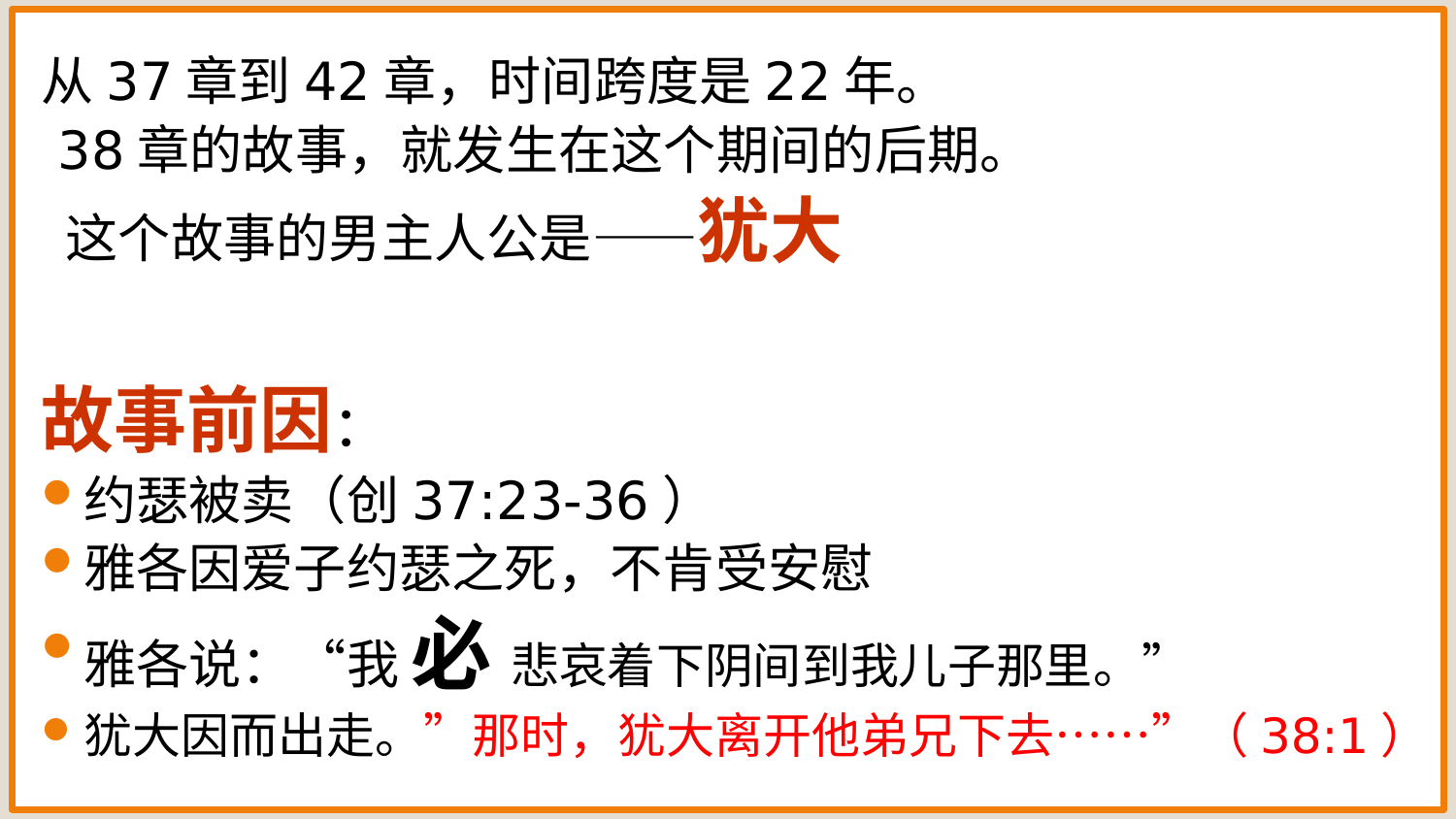

从37章到42章，时间跨度是22年。
 38章的故事，就发生在这个期间的后期。
 这个故事的男主人公是——犹大

故事前因：
约瑟被卖（创37:23-36）
雅各因爱子约瑟之死，不肯受安慰
雅各说：“我 必 悲哀着下阴间到我儿子那里。”
犹大因而出走。”那时，犹大离开他弟兄下去……”（38:1）